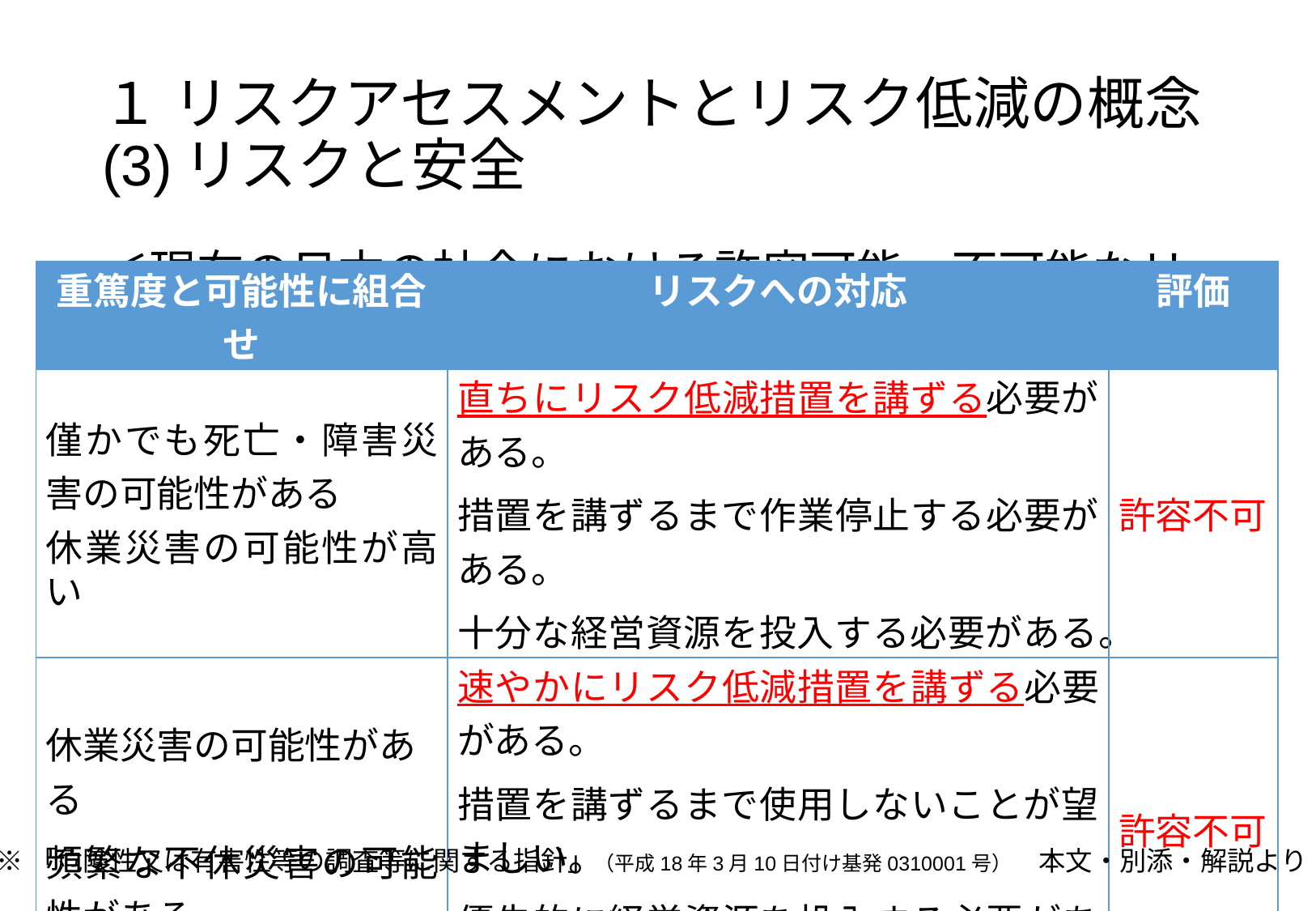

# １ リスクアセスメントとリスク低減の概念 (3)リスクと安全
＜現在の日本の社会における許容可能・不可能なリスク＞
| 重篤度と可能性に組合せ | リスクへの対応 | 評価 |
| --- | --- | --- |
| 僅かでも死亡・障害災害の可能性がある 休業災害の可能性が高い | 直ちにリスク低減措置を講ずる必要がある。 措置を講ずるまで作業停止する必要がある。 十分な経営資源を投入する必要がある。 | 許容不可 |
| 休業災害の可能性がある 頻繁な不休災害の可能性がある | 速やかにリスク低減措置を講ずる必要がある。 措置を講ずるまで使用しないことが望ましい。 優先的に経営資源を投入する必要がある。 | 許容不可 |
| 休業災害は極めて稀である 不休災害やかすり傷程度の可能性がある | 必要に応じてリスク低減措置を実施する。 | 許容可 |
※「危険性又は有害性等の調査等に関する指針」（平成18年3月10日付け基発0310001号）　本文・別添・解説より